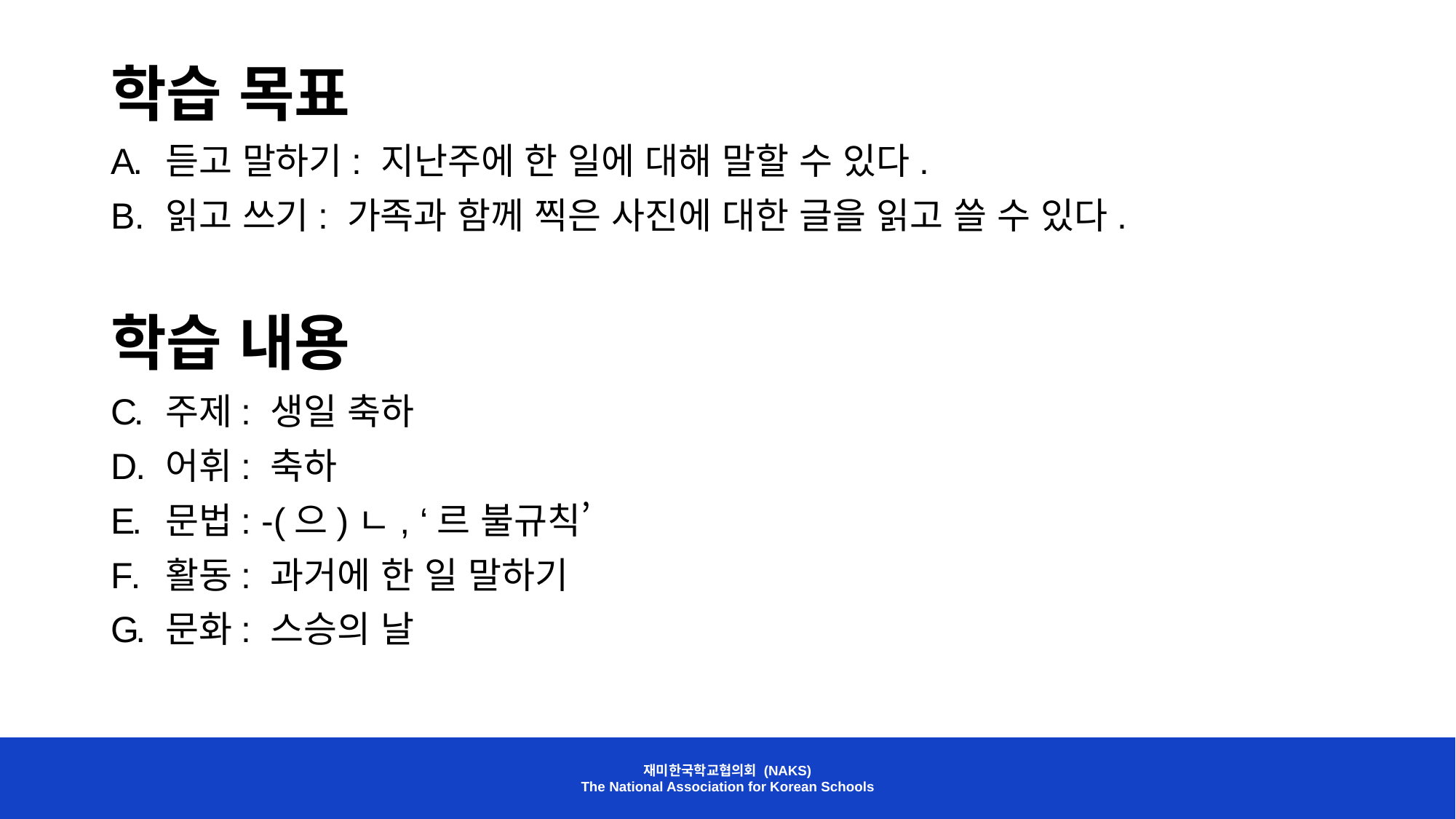

학습 목표
듣고 말하기: 지난주에 한 일에 대해 말할 수 있다.
읽고 쓰기: 가족과 함께 찍은 사진에 대한 글을 읽고 쓸 수 있다.

학습 내용
주제: 생일 축하
어휘: 축하
문법: -(으)ㄴ, ‘르 불규칙’
활동: 과거에 한 일 말하기
문화: 스승의 날